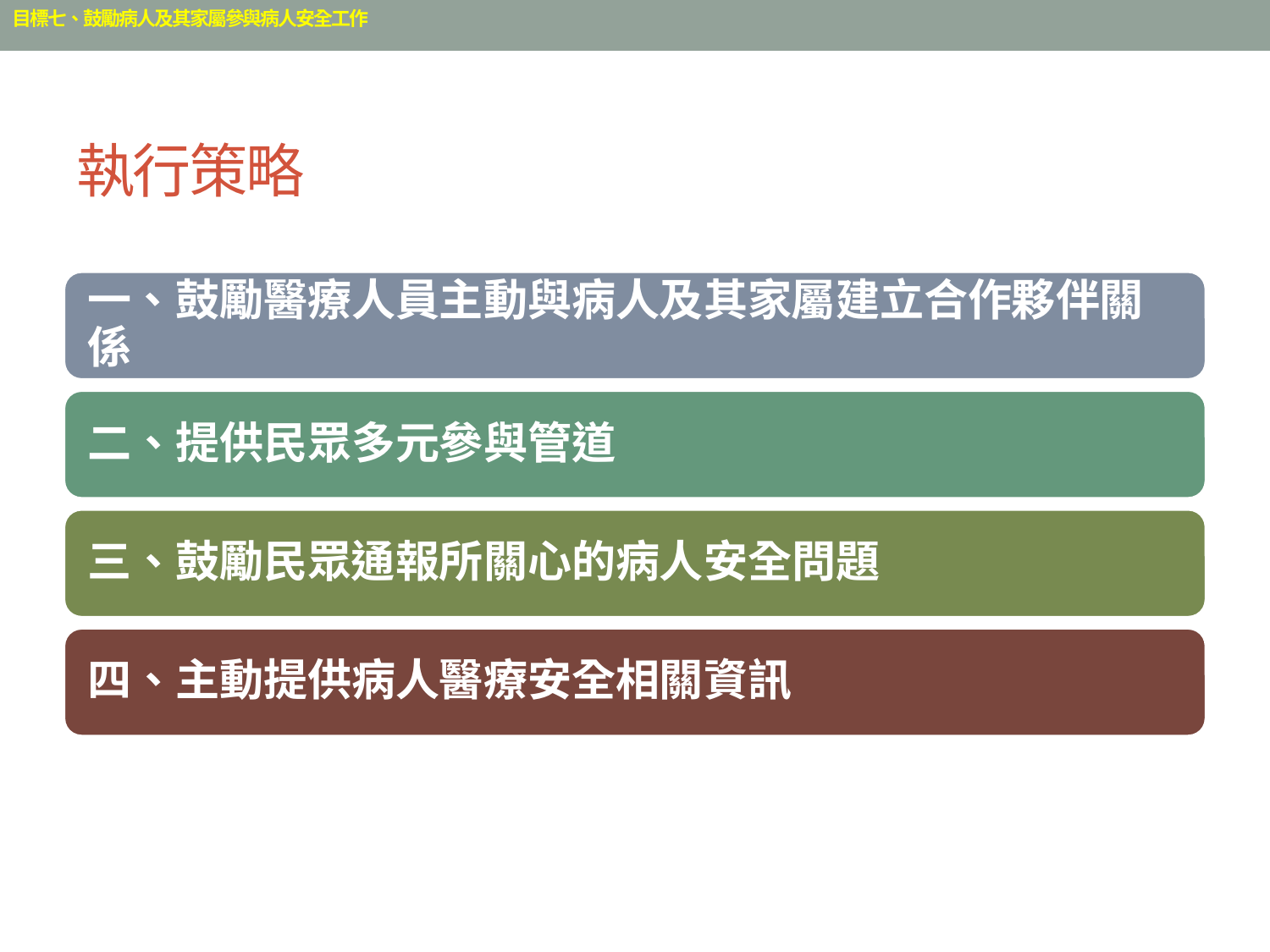

# 執行策略
一、鼓勵醫療人員主動與病人及其家屬建立合作夥伴關係
二、提供民眾多元參與管道
三、鼓勵民眾通報所關心的病人安全問題
四、主動提供病人醫療安全相關資訊